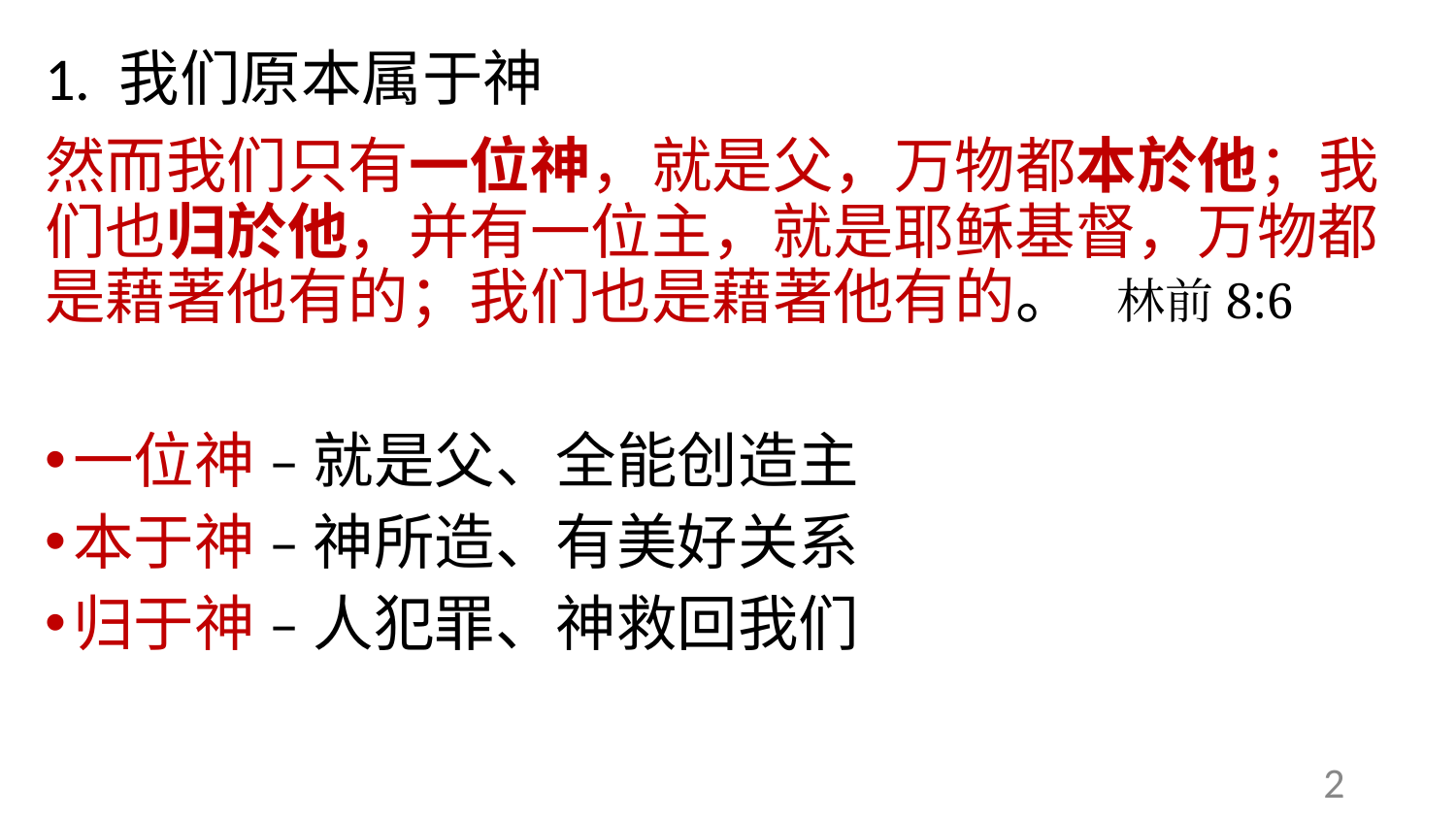

# 1. 我们原本属于神
然而我们只有一位神，就是父，万物都本於他；我们也归於他，并有一位主，就是耶稣基督，万物都是藉著他有的；我们也是藉著他有的。   林前8:6

一位神 – 就是父、全能创造主
本于神 – 神所造、有美好关系
归于神 – 人犯罪、神救回我们

2